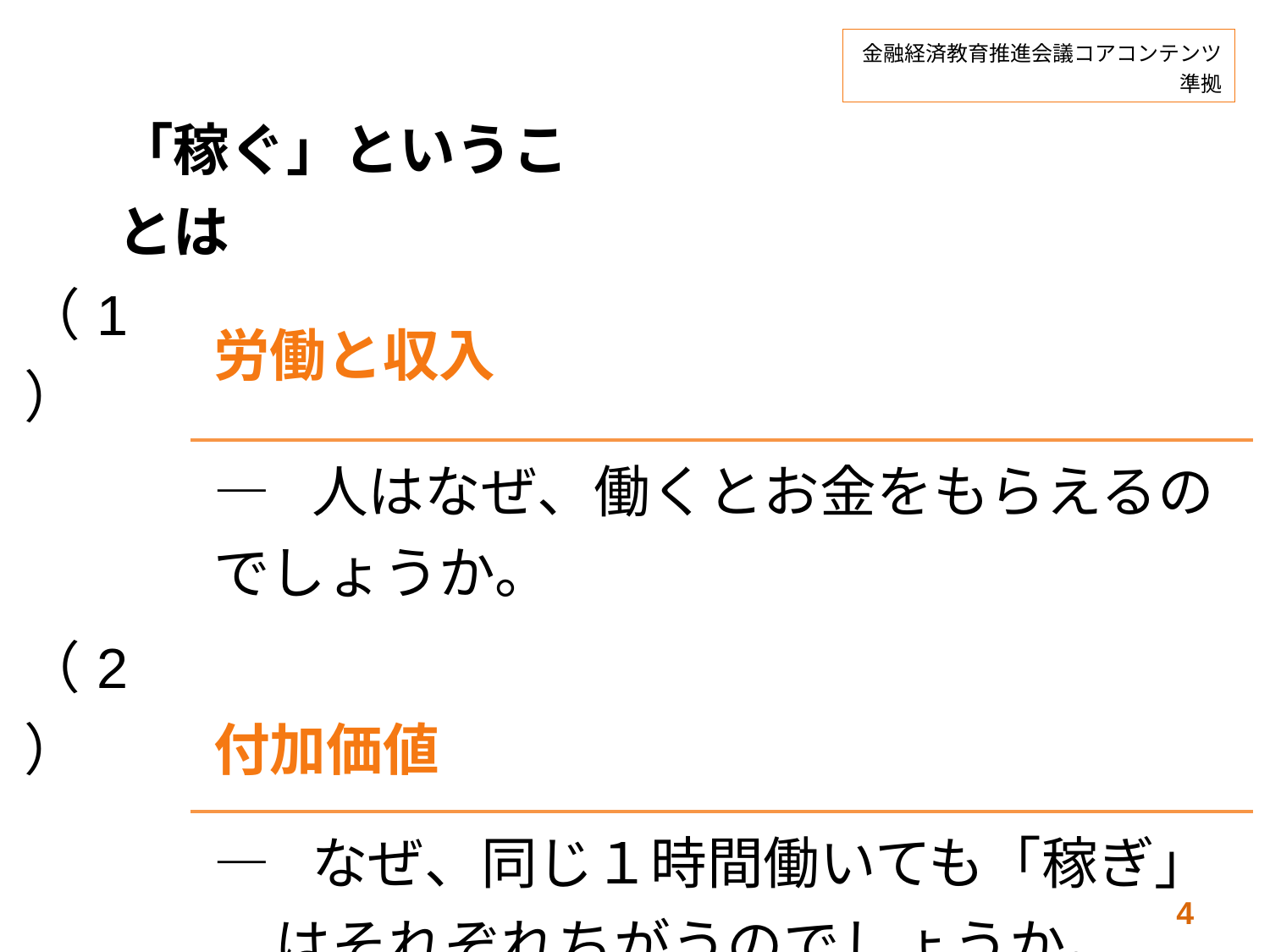

金融経済教育推進会議コアコンテンツ準拠
|  | 「稼ぐ」ということは |
| --- | --- |
| （1） | 労働と収入 |
| --- | --- |
|  | ― 人はなぜ、働くとお金をもらえるのでしょうか。 |
| （2） | 付加価値 |
|  | ― なぜ、同じ１時間働いても「稼ぎ」はそれぞれちがうのでしょうか。 |
4